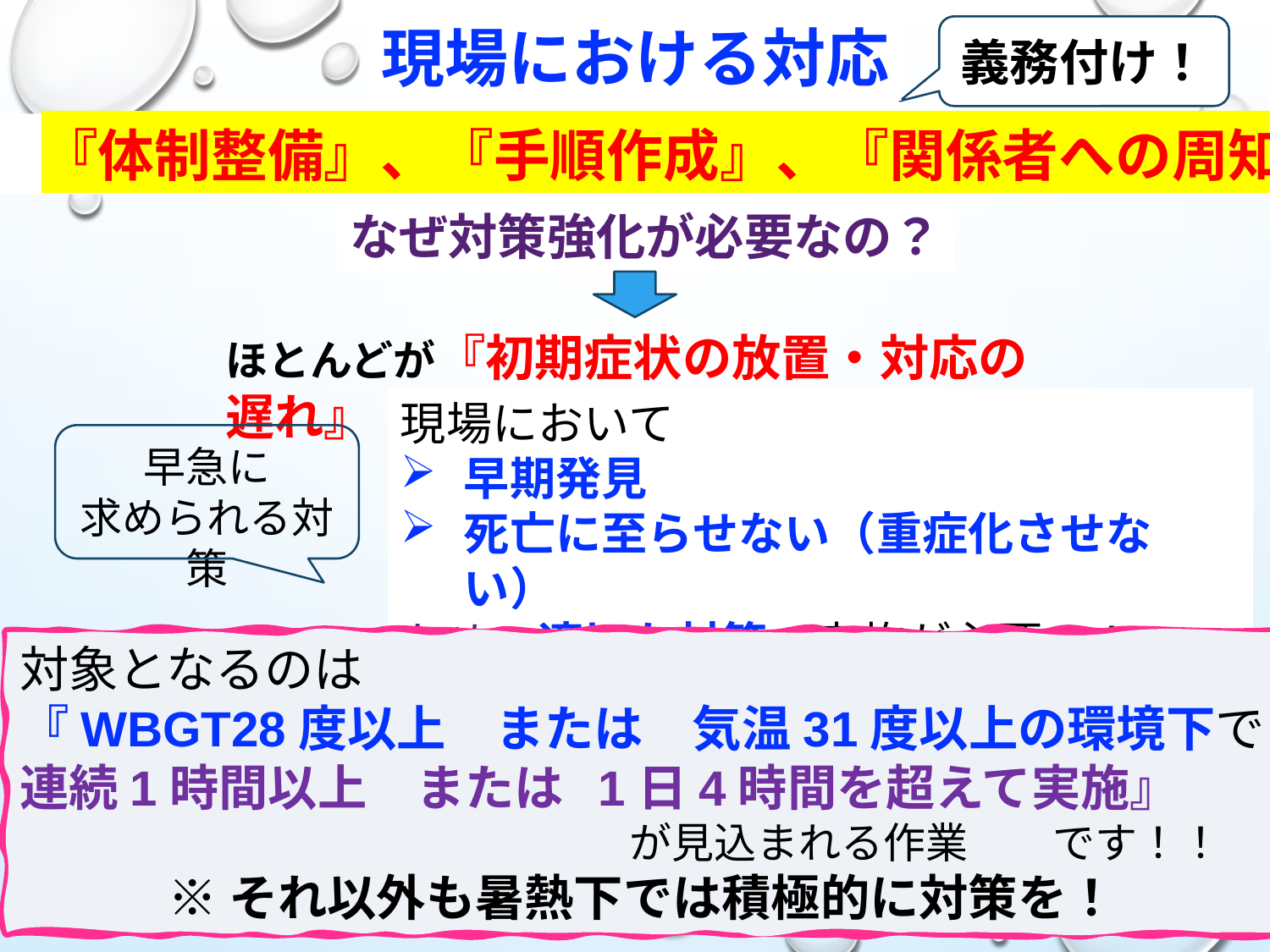

現場における対応

義務付け！
　　『体制整備』、『手順作成』、『関係者への周知』
なぜ対策強化が必要なの？

ほとんどが『初期症状の放置・対応の遅れ』
現場において
早期発見
死亡に至らせない（重症化させない）
ための適切な対策の実施が必要！！

早急に
求められる対策
対象となるのは
『WBGT28度以上　または　気温31度以上の環境下で
連続1時間以上　または  1日4時間を超えて実施』
が見込まれる作業　　です！！
※それ以外も暑熱下では積極的に対策を！